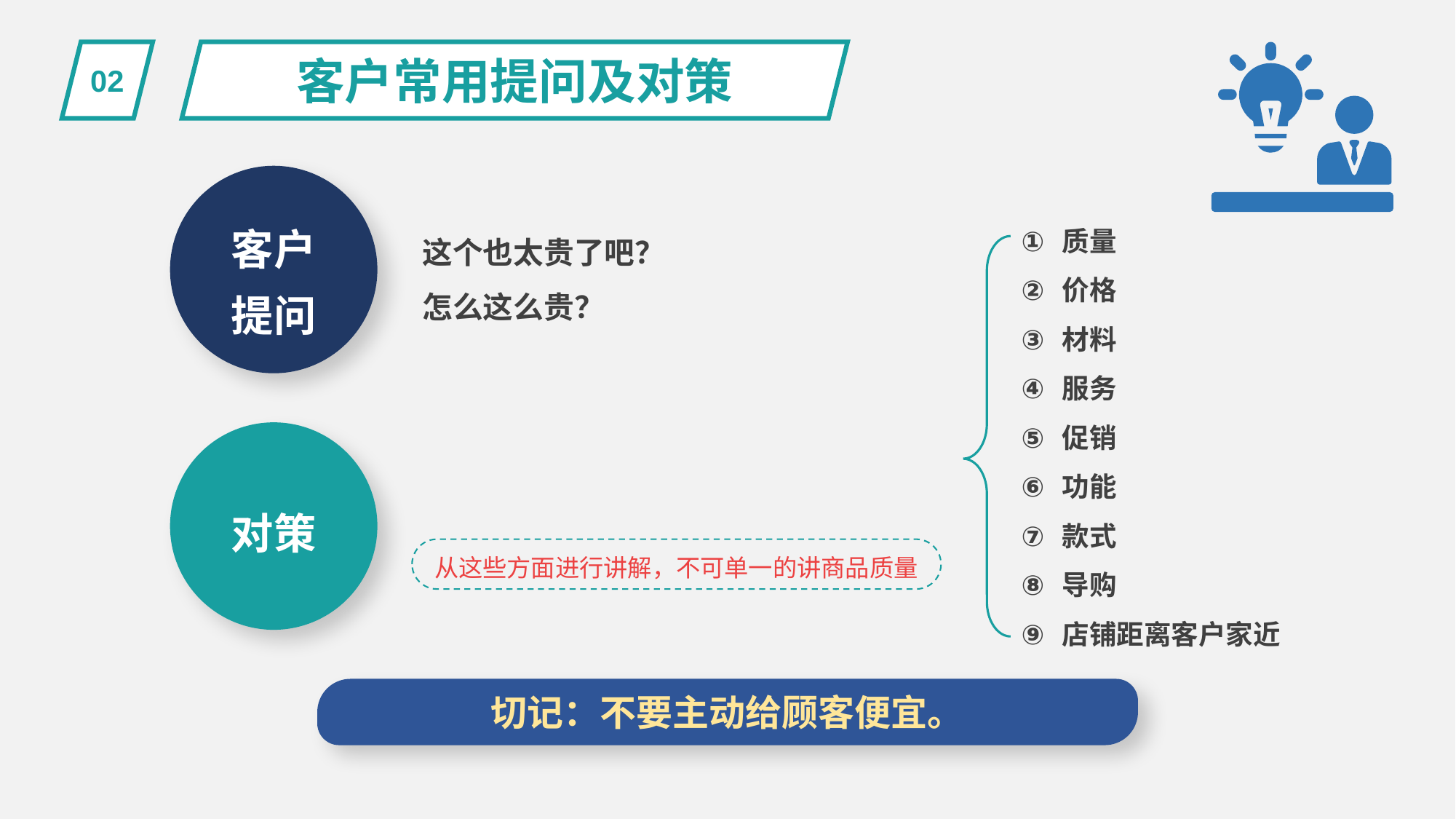

02
客户常用提问及对策

客户
提问
质量
价格
材料
服务
促销
功能
款式
导购
店铺距离客户家近
这个也太贵了吧？
怎么这么贵？

对策
从这些方面进行讲解，不可单一的讲商品质量

切记：不要主动给顾客便宜。